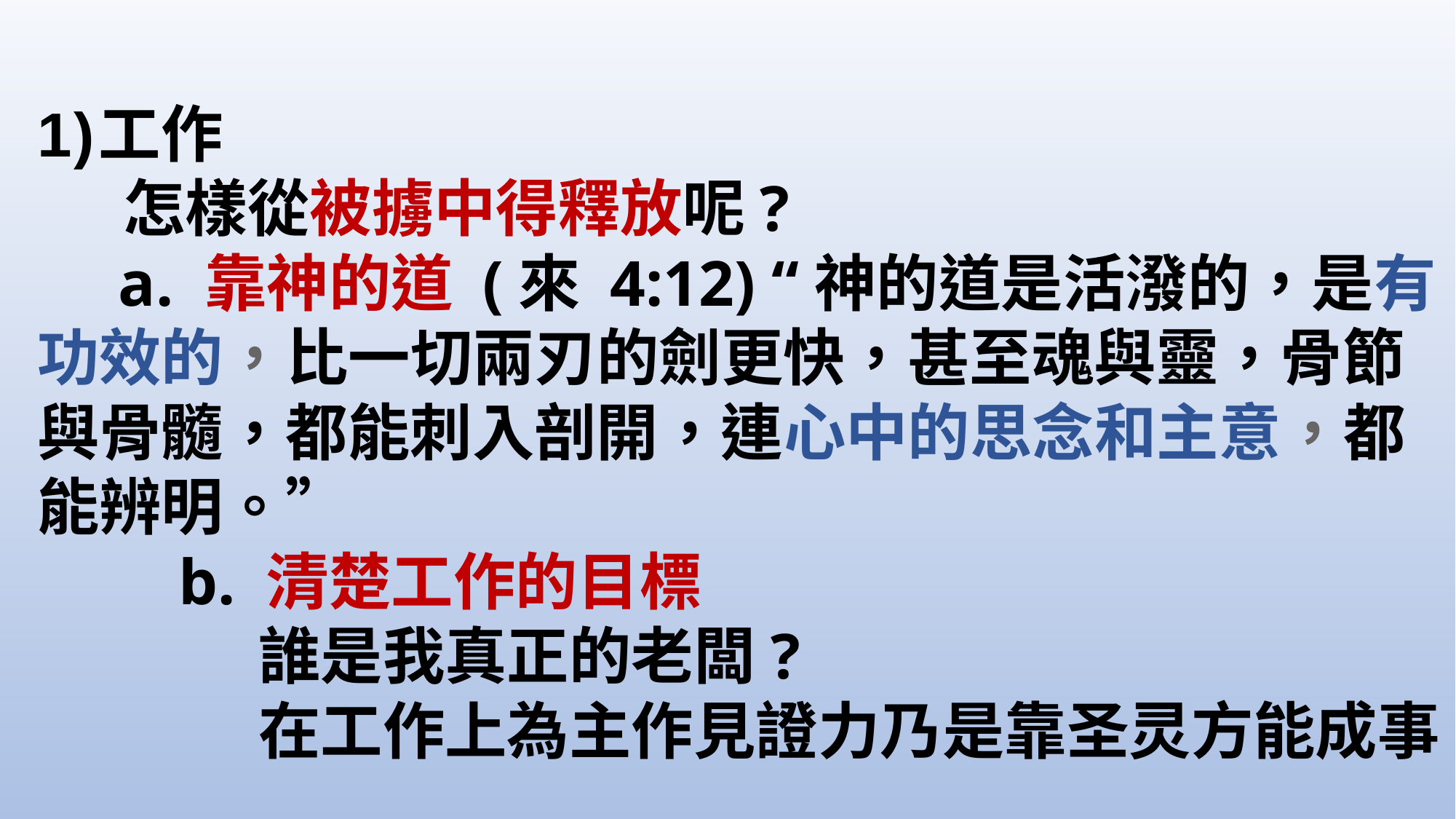

工作
     怎樣從被擄中得釋放呢?
     a. 靠神的道 (來 4:12) “神的道是活潑的，是有功效的，比一切兩刃的劍更快，甚至魂與靈，骨節與骨髓，都能刺入剖開，連心中的思念和主意，都能辨明。”
		  b. 清楚工作的目標
			   誰是我真正的老闆?
			   在工作上為主作見證力乃是靠圣灵方能成事